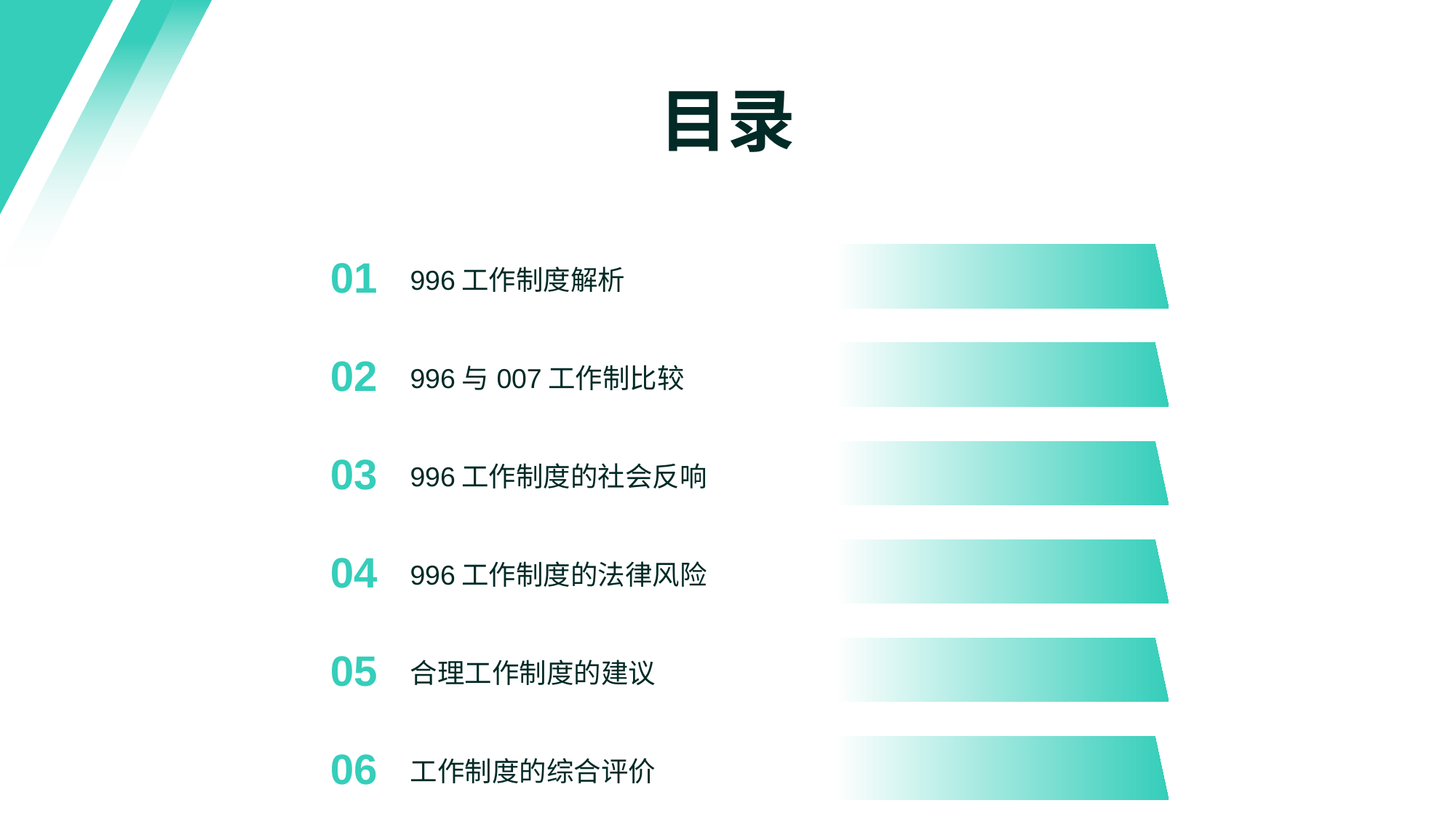

目录
996工作制度解析

01
996与007工作制比较

02
996工作制度的社会反响

03
996工作制度的法律风险

04
合理工作制度的建议

05
工作制度的综合评价

06